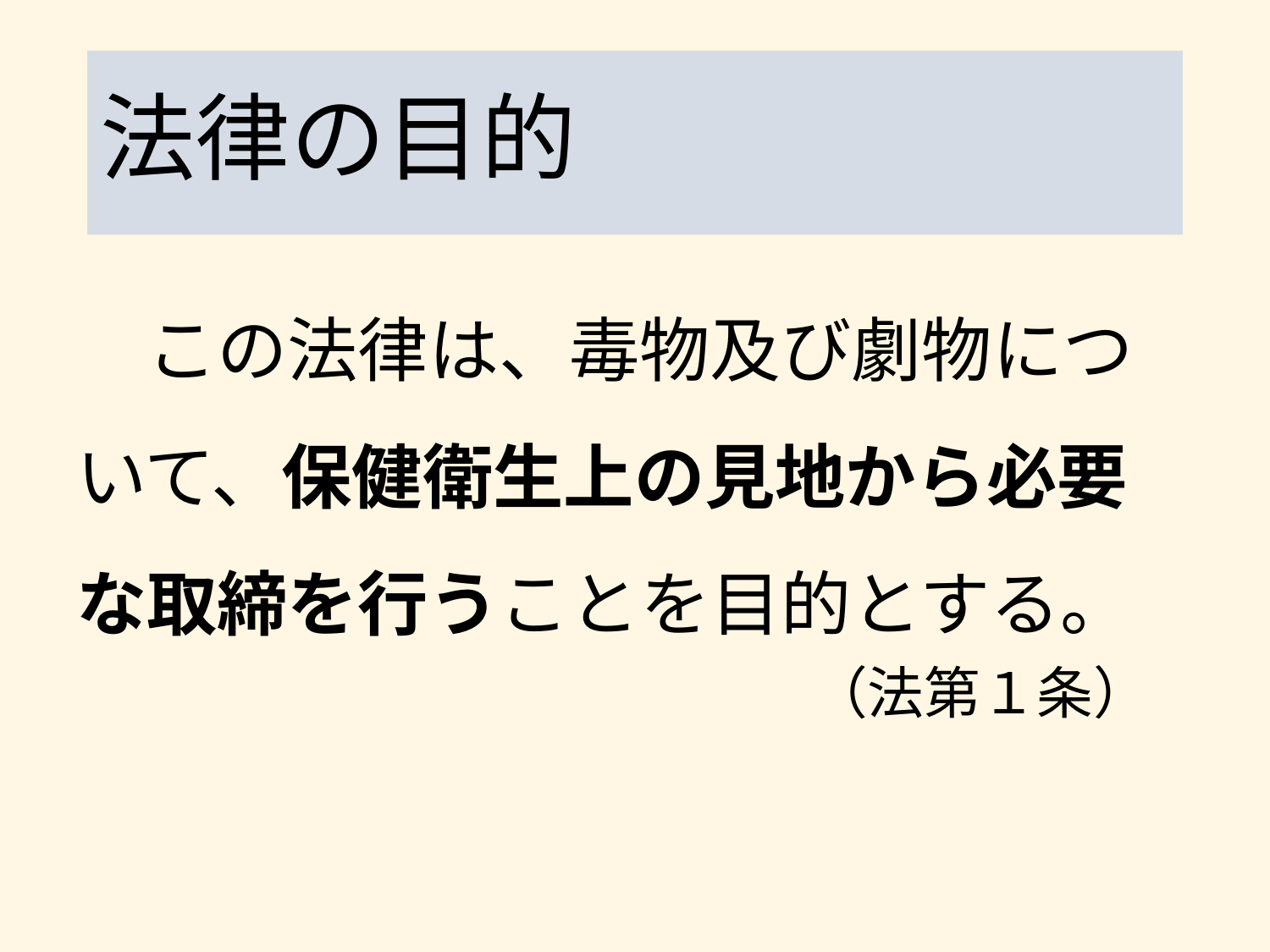

# 法律の目的
　この法律は、毒物及び劇物について、保健衛生上の見地から必要な取締を行うことを目的とする。
（法第１条）